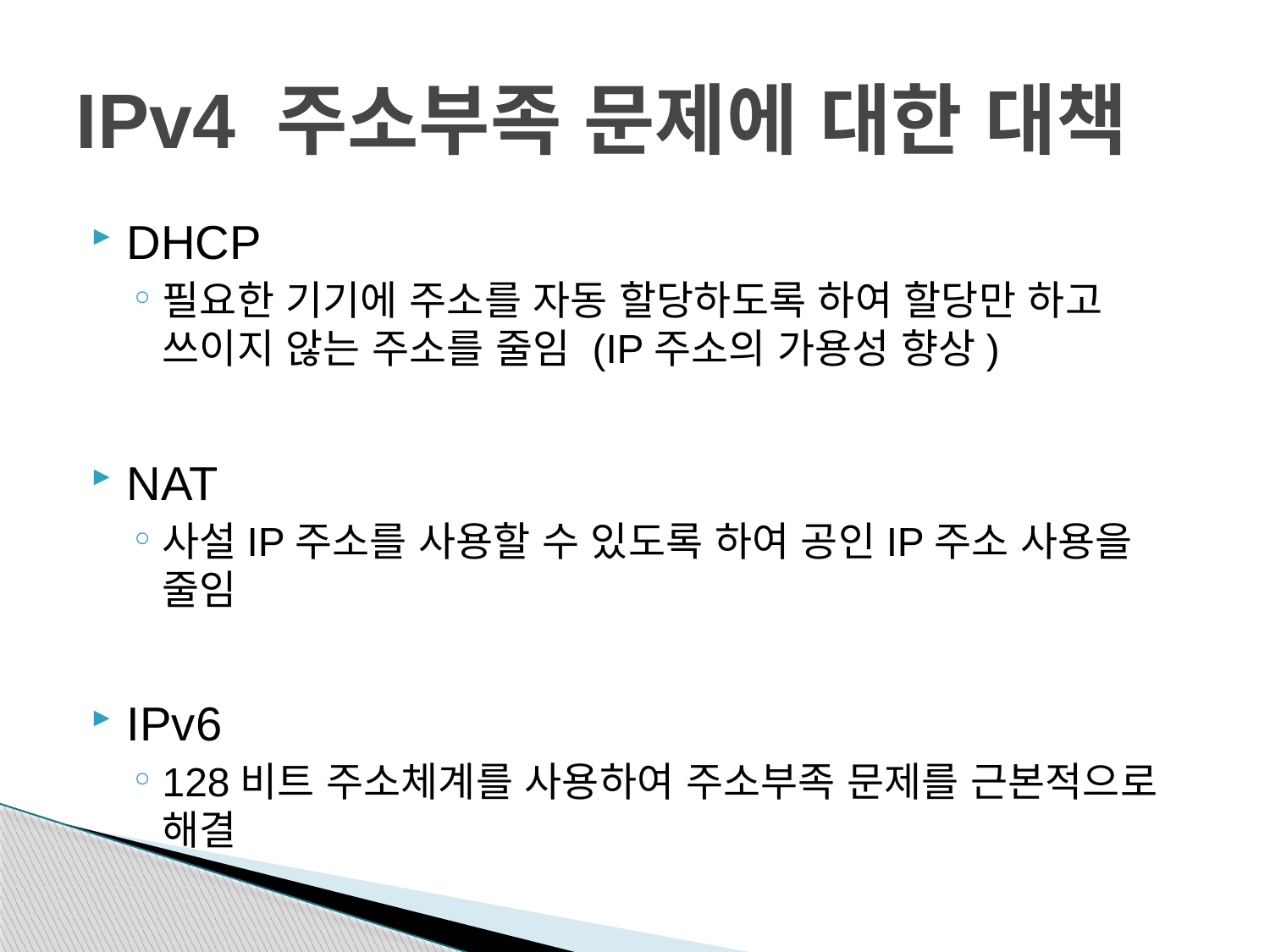

# IPv4 주소부족 문제에 대한 대책
DHCP
필요한 기기에 주소를 자동 할당하도록 하여 할당만 하고 쓰이지 않는 주소를 줄임 (IP주소의 가용성 향상)

NAT
사설IP주소를 사용할 수 있도록 하여 공인IP주소 사용을 줄임

IPv6
128비트 주소체계를 사용하여 주소부족 문제를 근본적으로 해결